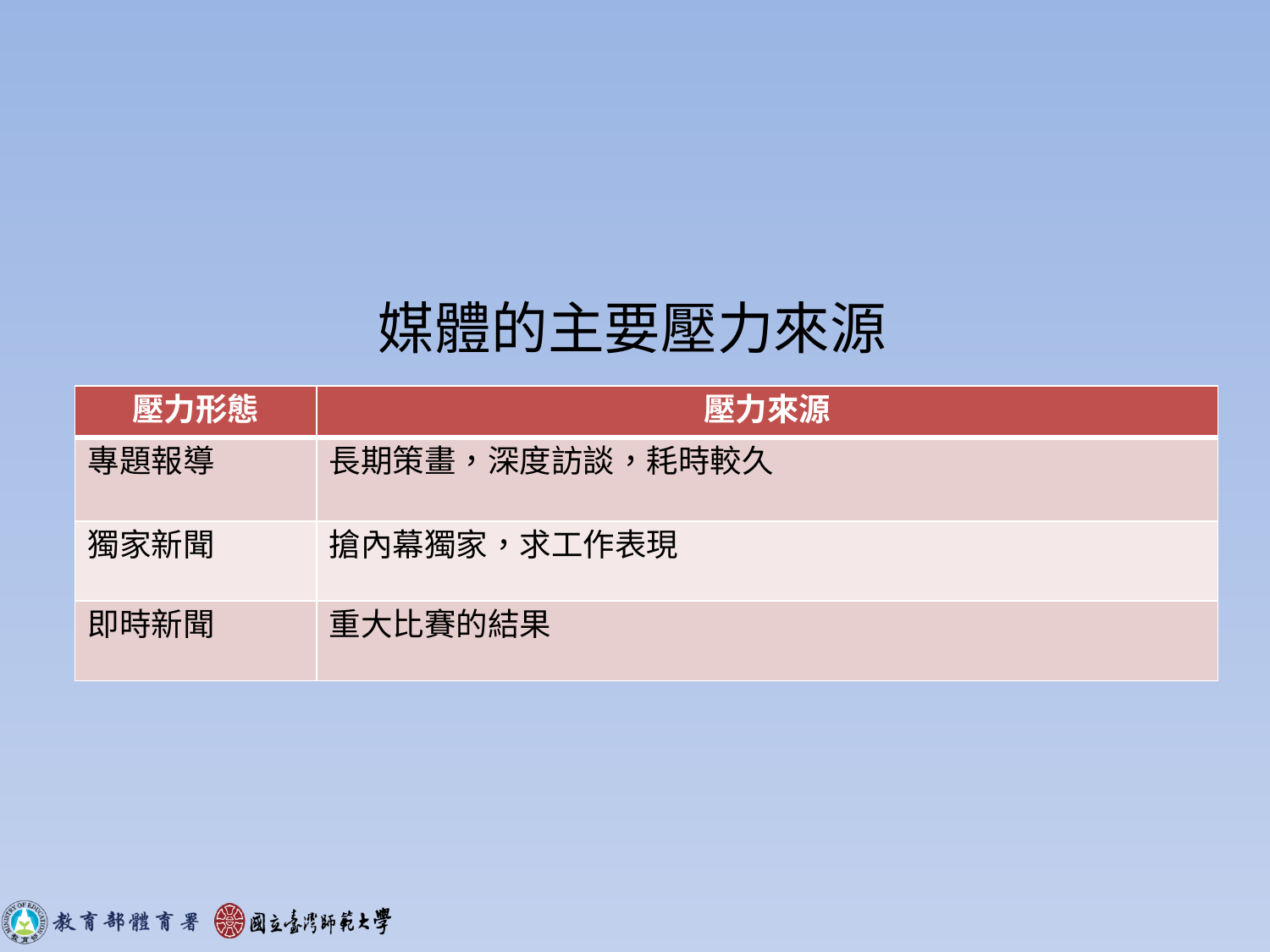

#
媒體的主要壓力來源
| 壓力形態 | 壓力來源 |
| --- | --- |
| 專題報導 | 長期策畫，深度訪談，耗時較久 |
| 獨家新聞 | 搶內幕獨家，求工作表現 |
| 即時新聞 | 重大比賽的結果 |